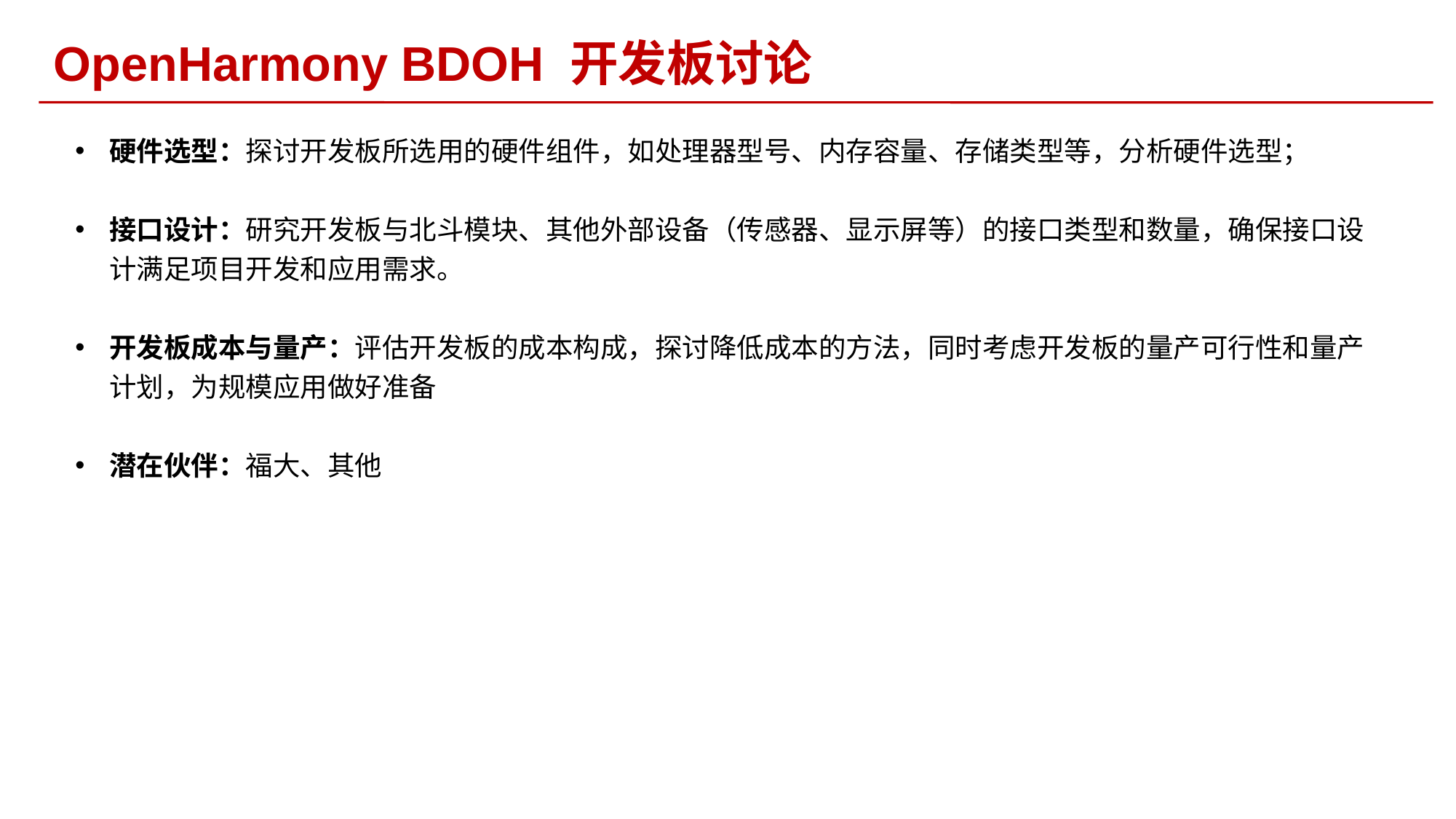

OpenHarmony BDOH 开发板讨论

硬件选型：探讨开发板所选用的硬件组件，如处理器型号、内存容量、存储类型等，分析硬件选型；

接口设计：研究开发板与北斗模块、其他外部设备（传感器、显示屏等）的接口类型和数量，确保接口设计满足项目开发和应用需求。

开发板成本与量产：评估开发板的成本构成，探讨降低成本的方法，同时考虑开发板的量产可行性和量产计划，为规模应用做好准备

潜在伙伴：福大、其他